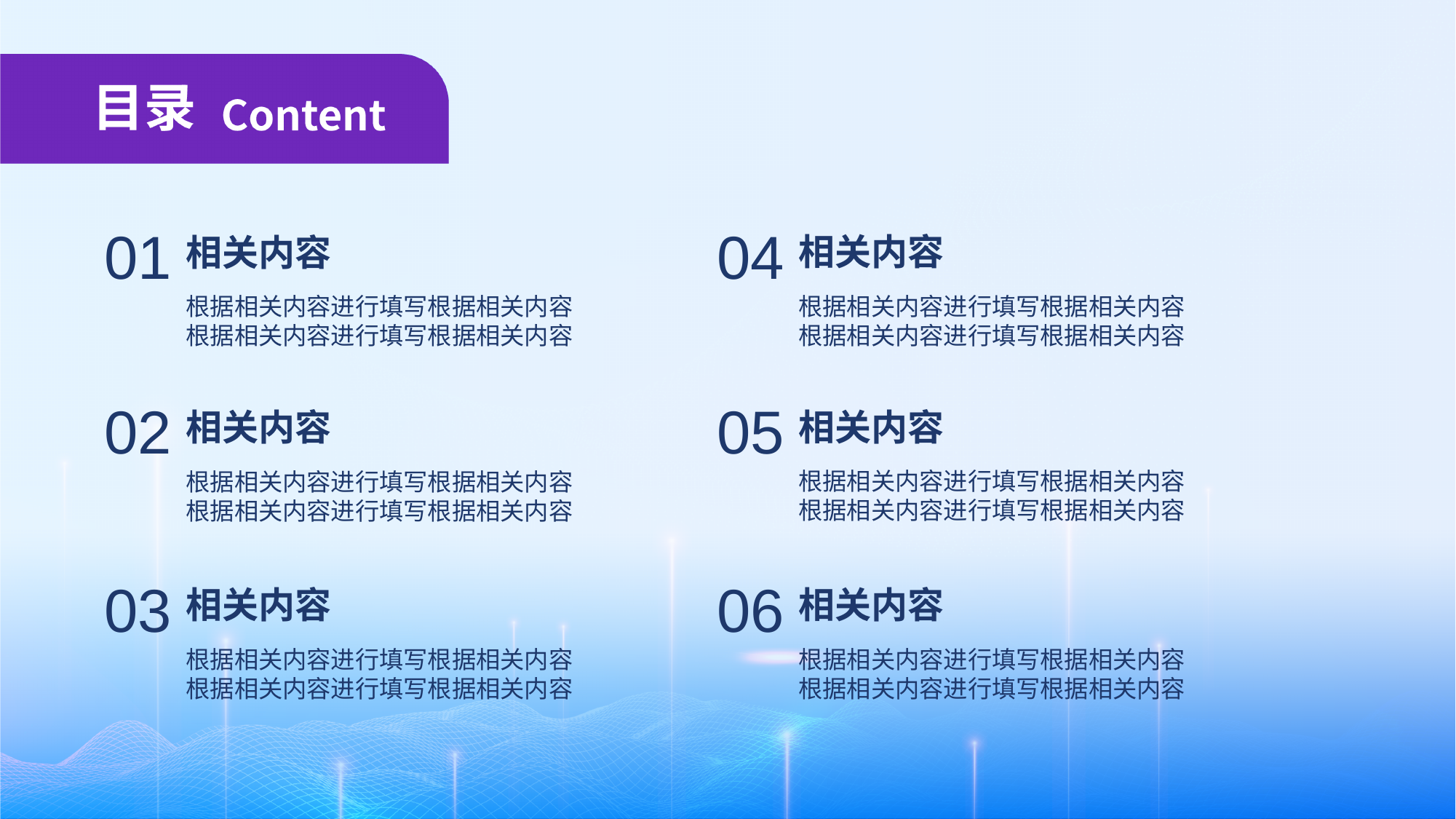

04
相关内容
根据相关内容进行填写根据相关内容
根据相关内容进行填写根据相关内容
01
相关内容
根据相关内容进行填写根据相关内容
根据相关内容进行填写根据相关内容
05
相关内容
根据相关内容进行填写根据相关内容
根据相关内容进行填写根据相关内容
02
相关内容
根据相关内容进行填写根据相关内容
根据相关内容进行填写根据相关内容
06
相关内容
根据相关内容进行填写根据相关内容
根据相关内容进行填写根据相关内容
03
相关内容
根据相关内容进行填写根据相关内容
根据相关内容进行填写根据相关内容